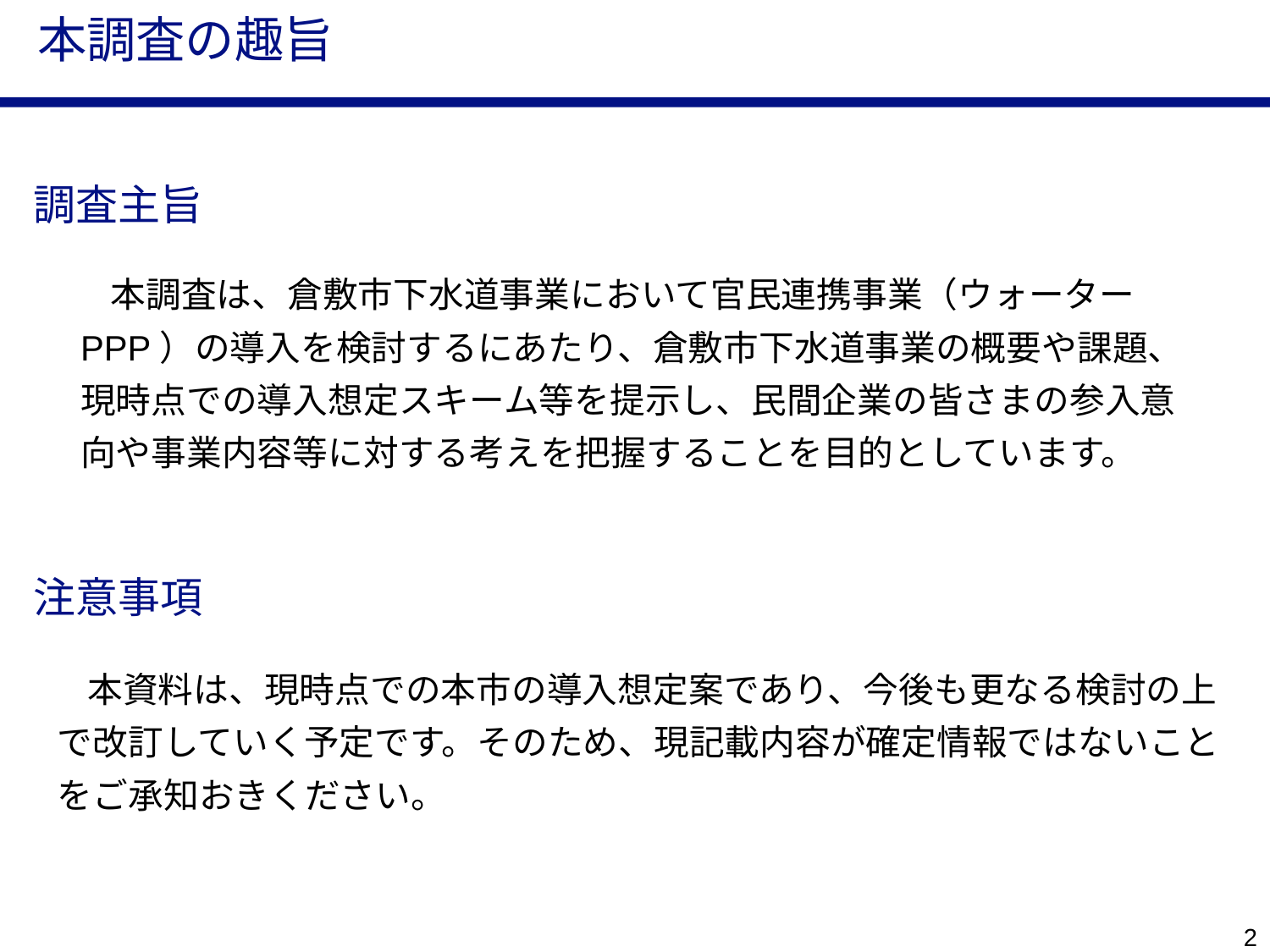

# 本調査の趣旨
調査主旨
本調査は、倉敷市下水道事業において官民連携事業（ウォーターPPP）の導入を検討するにあたり、倉敷市下水道事業の概要や課題、現時点での導入想定スキーム等を提示し、民間企業の皆さまの参入意向や事業内容等に対する考えを把握することを目的としています。
注意事項
本資料は、現時点での本市の導入想定案であり、今後も更なる検討の上で改訂していく予定です。そのため、現記載内容が確定情報ではないことをご承知おきください。
2